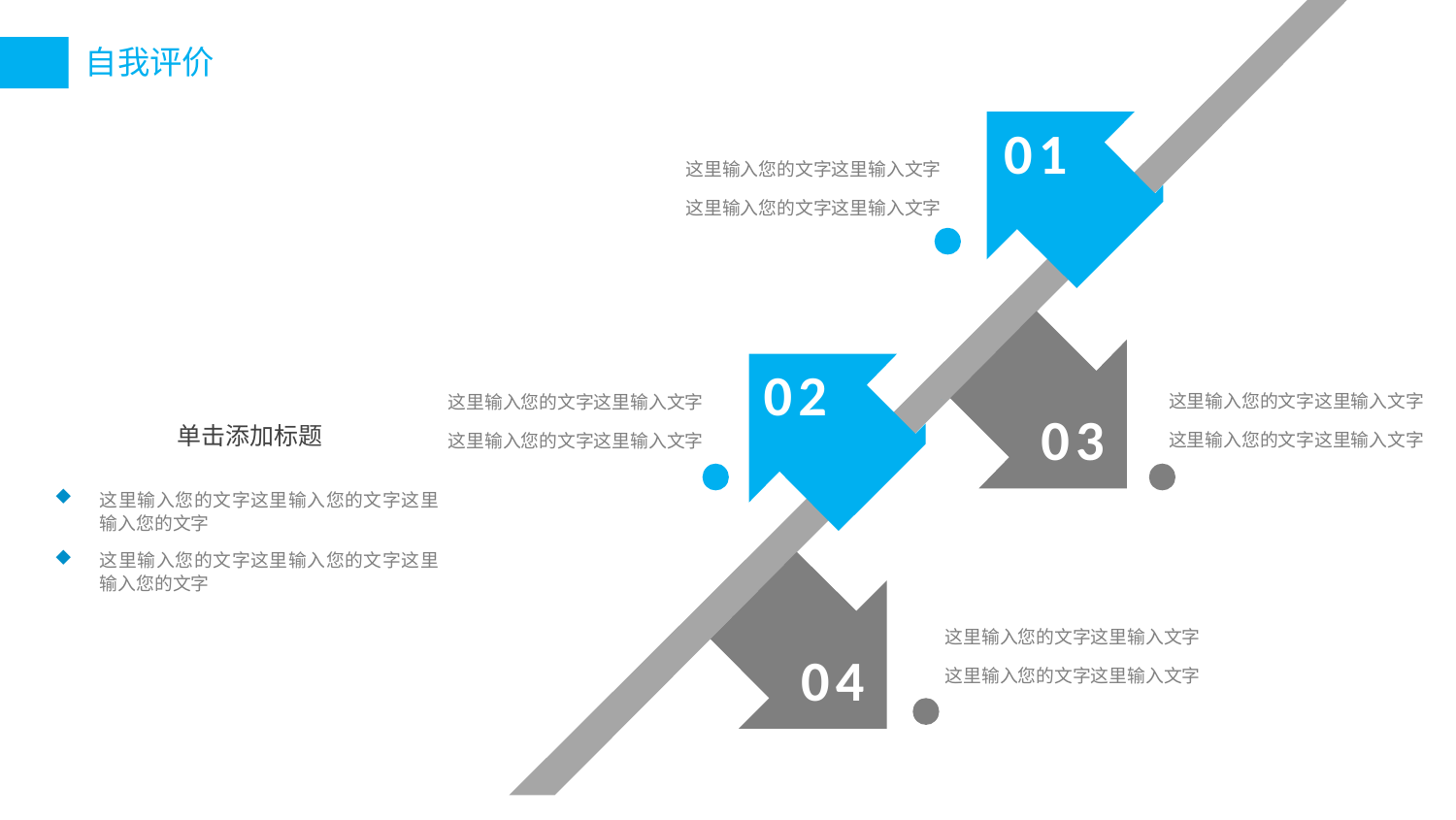

01
这里输入您的文字这里输入文字
这里输入您的文字这里输入文字

03

02

这里输入您的文字这里输入文字
这里输入您的文字这里输入文字

这里输入您的文字这里输入文字
这里输入您的文字这里输入文字

单击添加标题

这里输入您的文字这里输入您的文字这里输入您的文字
这里输入您的文字这里输入您的文字这里输入您的文字

04
这里输入您的文字这里输入文字
这里输入您的文字这里输入文字